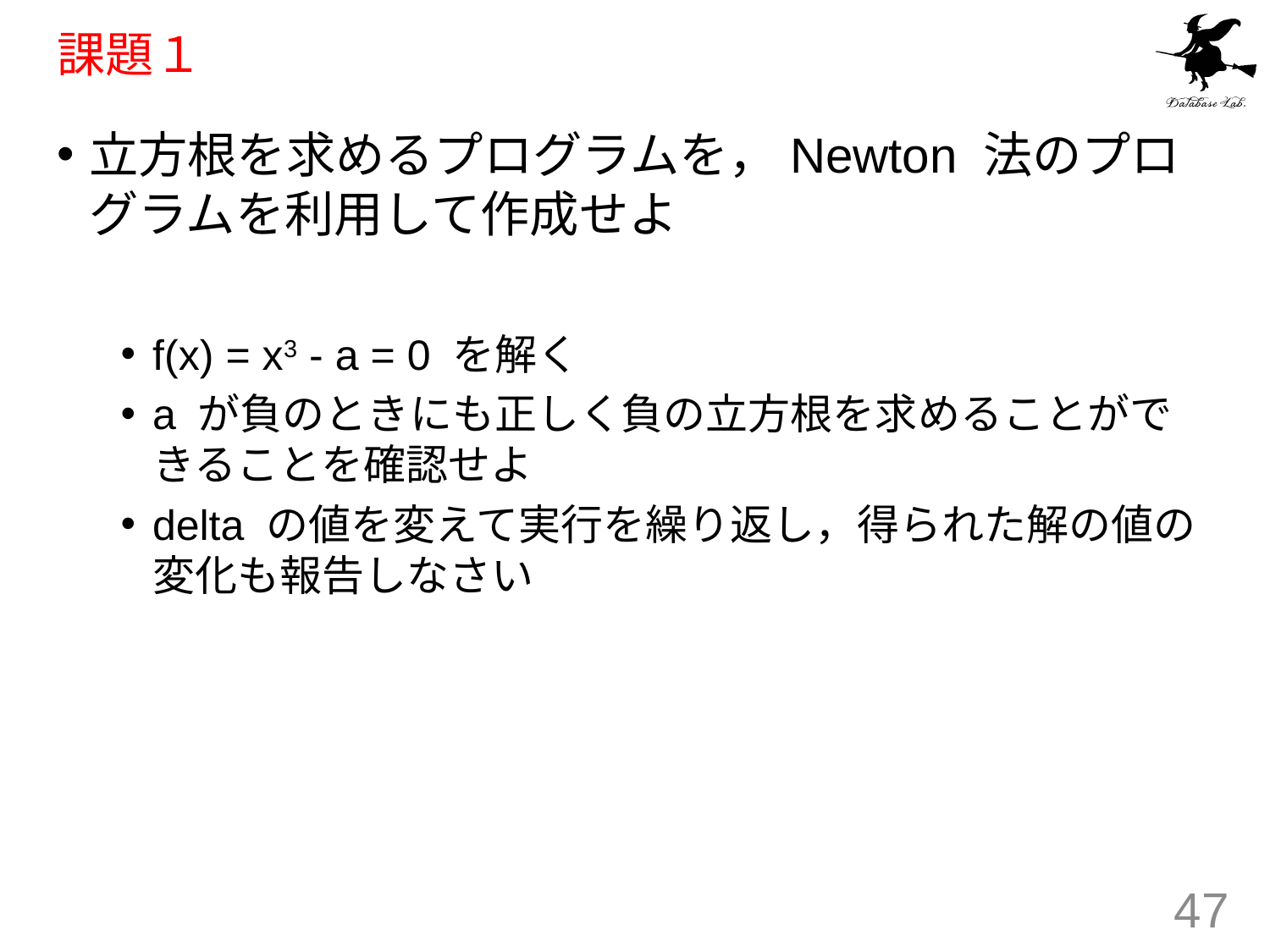

# 課題１
立方根を求めるプログラムを，Newton 法のプログラムを利用して作成せよ

f(x) = x3 - a = 0 を解く
a が負のときにも正しく負の立方根を求めることができることを確認せよ
delta の値を変えて実行を繰り返し，得られた解の値の変化も報告しなさい

47